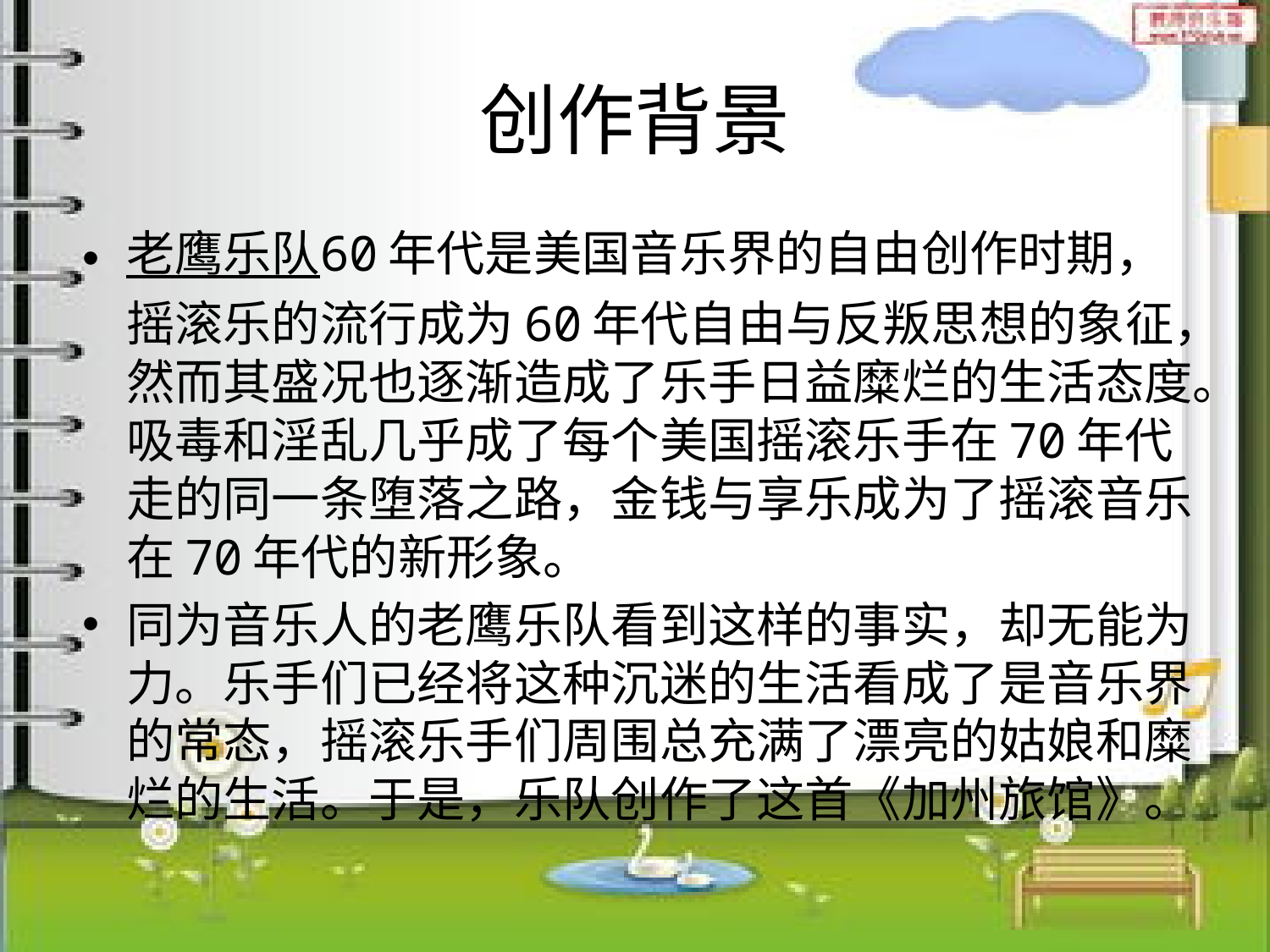

# 创作背景

老鹰乐队60年代是美国音乐界的自由创作时期，摇滚乐的流行成为60年代自由与反叛思想的象征，然而其盛况也逐渐造成了乐手日益糜烂的生活态度。吸毒和淫乱几乎成了每个美国摇滚乐手在70年代走的同一条堕落之路，金钱与享乐成为了摇滚音乐在70年代的新形象。
同为音乐人的老鹰乐队看到这样的事实，却无能为力。乐手们已经将这种沉迷的生活看成了是音乐界的常态，摇滚乐手们周围总充满了漂亮的姑娘和糜烂的生活。于是，乐队创作了这首《加州旅馆》。